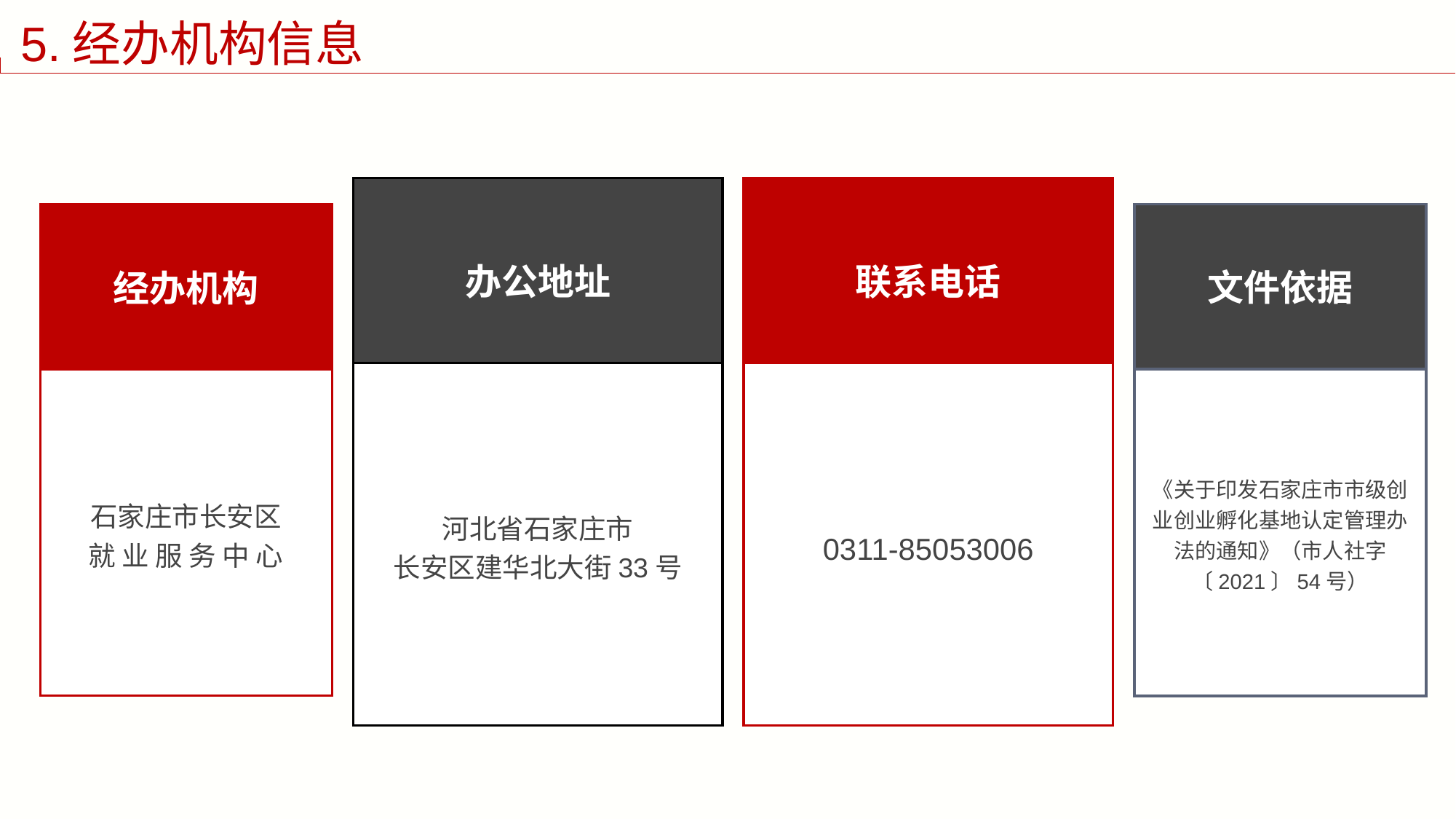

5.经办机构信息
办公地址

河北省石家庄市
长安区建华北大街33号
联系电话

0311-85053006
经办机构

石家庄市长安区
就 业 服 务 中 心
文件依据

《关于印发石家庄市市级创业创业孵化基地认定管理办法的通知》（市人社字〔2021〕54号）